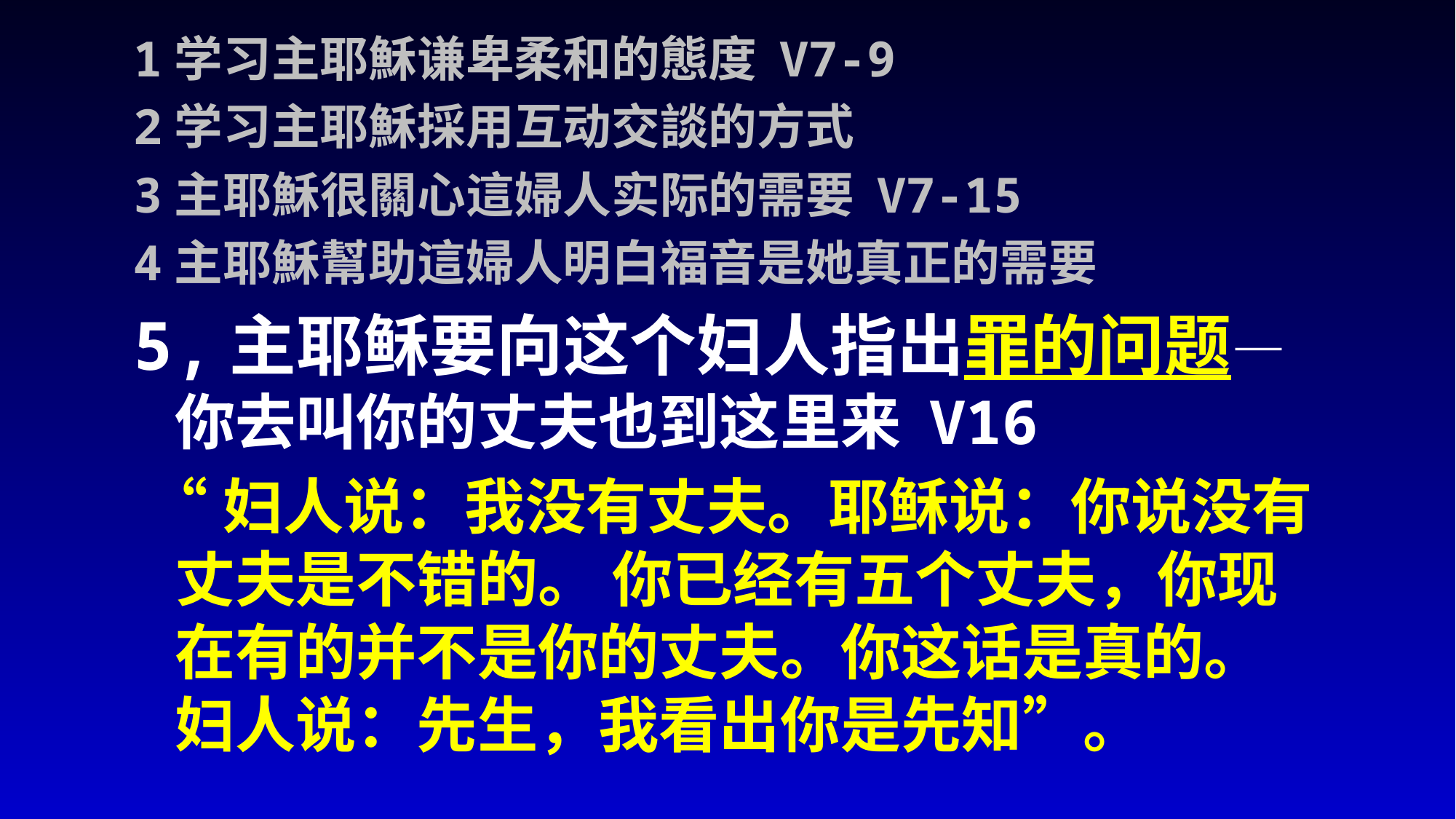

1学习主耶穌谦卑柔和的態度 V7-9
2学习主耶穌採用互动交談的方式
3主耶穌很關心這婦人实际的需要 V7-15
4主耶穌幫助這婦人明白福音是她真正的需要
5,主耶稣要向这个妇人指出罪的问题—你去叫你的丈夫也到这里来 V16
 “妇人说：我没有丈夫。耶稣说：你说没有丈夫是不错的。 你已经有五个丈夫，你现在有的并不是你的丈夫。你这话是真的。妇人说：先生，我看出你是先知”。